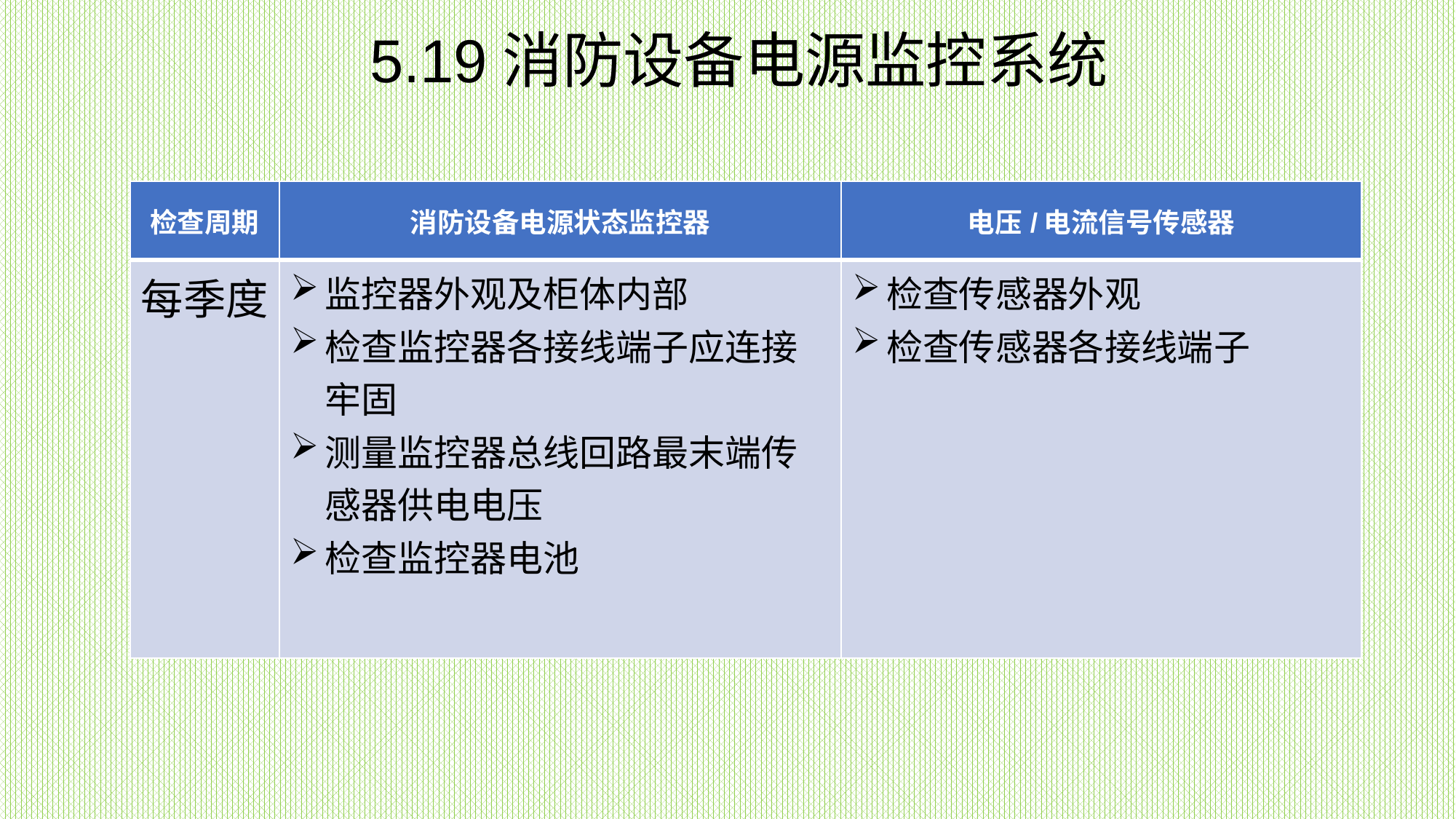

5.19消防设备电源监控系统
| 检查周期 | 消防设备电源状态监控器 | 电压/电流信号传感器 |
| --- | --- | --- |
| 每季度 | 监控器外观及柜体内部 检查监控器各接线端子应连接牢固 测量监控器总线回路最末端传感器供电电压 检查监控器电池 | 检查传感器外观 检查传感器各接线端子 |